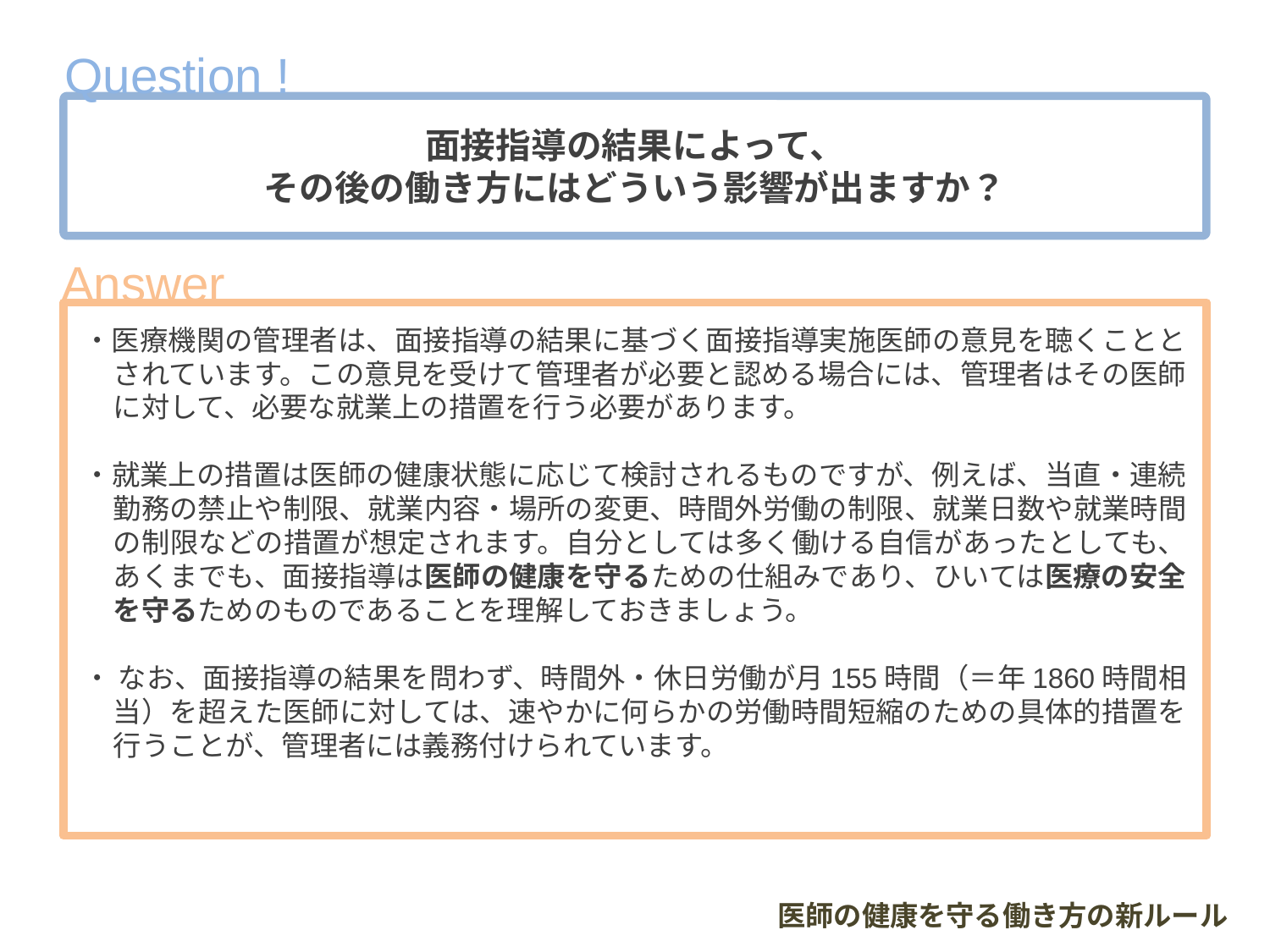

Question !
面接指導の結果によって、
その後の働き方にはどういう影響が出ますか？
Answer
・医療機関の管理者は、面接指導の結果に基づく面接指導実施医師の意見を聴くこととされています。この意見を受けて管理者が必要と認める場合には、管理者はその医師に対して、必要な就業上の措置を行う必要があります。

・就業上の措置は医師の健康状態に応じて検討されるものですが、例えば、当直・連続勤務の禁止や制限、就業内容・場所の変更、時間外労働の制限、就業日数や就業時間の制限などの措置が想定されます。自分としては多く働ける自信があったとしても、あくまでも、面接指導は医師の健康を守るための仕組みであり、ひいては医療の安全を守るためのものであることを理解しておきましょう。

・ なお、面接指導の結果を問わず、時間外・休日労働が月155時間（＝年1860時間相当）を超えた医師に対しては、速やかに何らかの労働時間短縮のための具体的措置を行うことが、管理者には義務付けられています。
医師の健康を守る働き方の新ルール